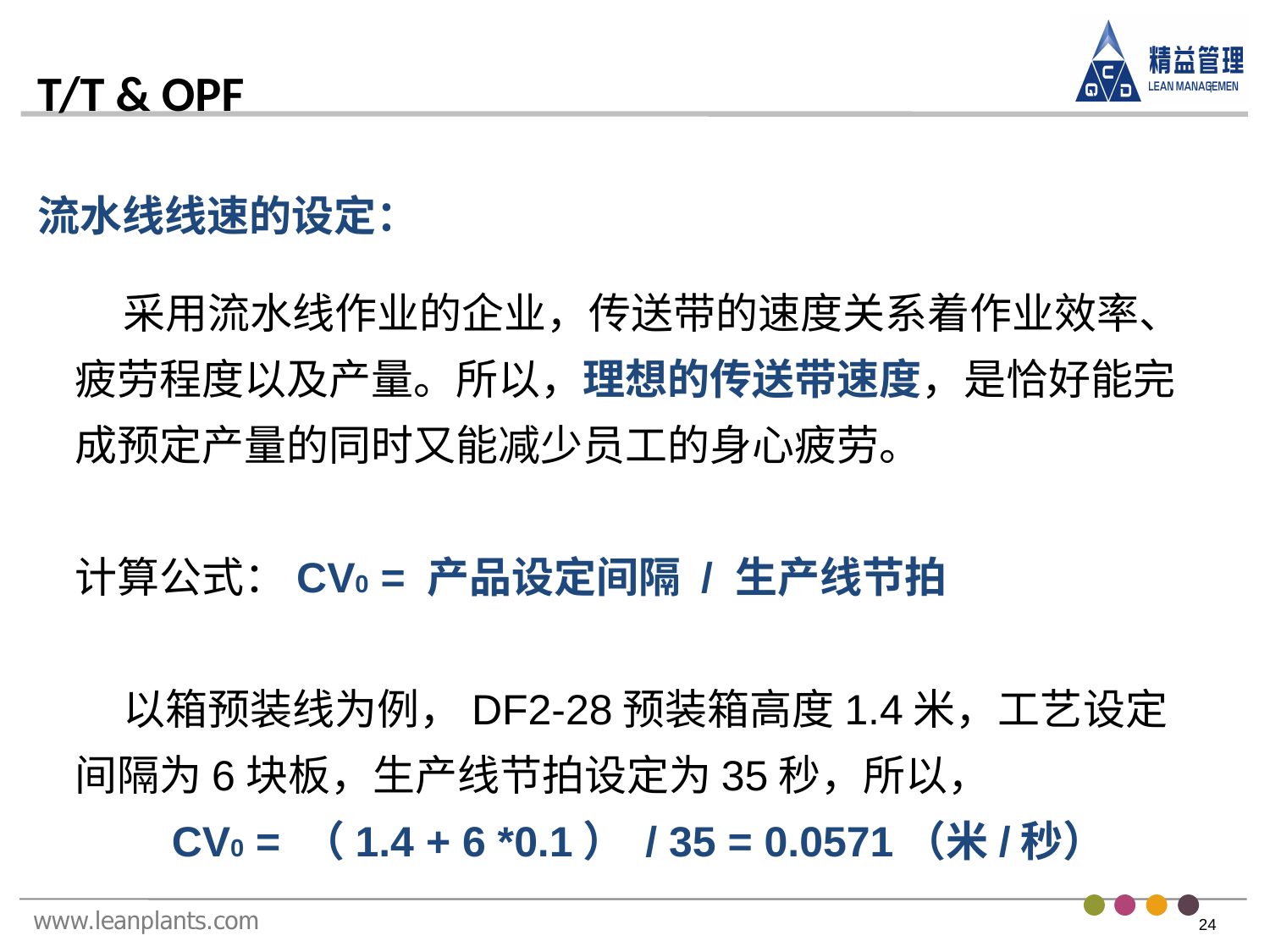

流水线线速的设定：
    采用流水线作业的企业，传送带的速度关系着作业效率、疲劳程度以及产量。所以，理想的传送带速度，是恰好能完成预定产量的同时又能减少员工的身心疲劳。

计算公式：CV0 = 产品设定间隔 / 生产线节拍

    以箱预装线为例，DF2-28预装箱高度1.4米，工艺设定间隔为6块板，生产线节拍设定为35秒，所以，
CV0 = （1.4 + 6 *0.1） / 35 = 0.0571（米/秒）